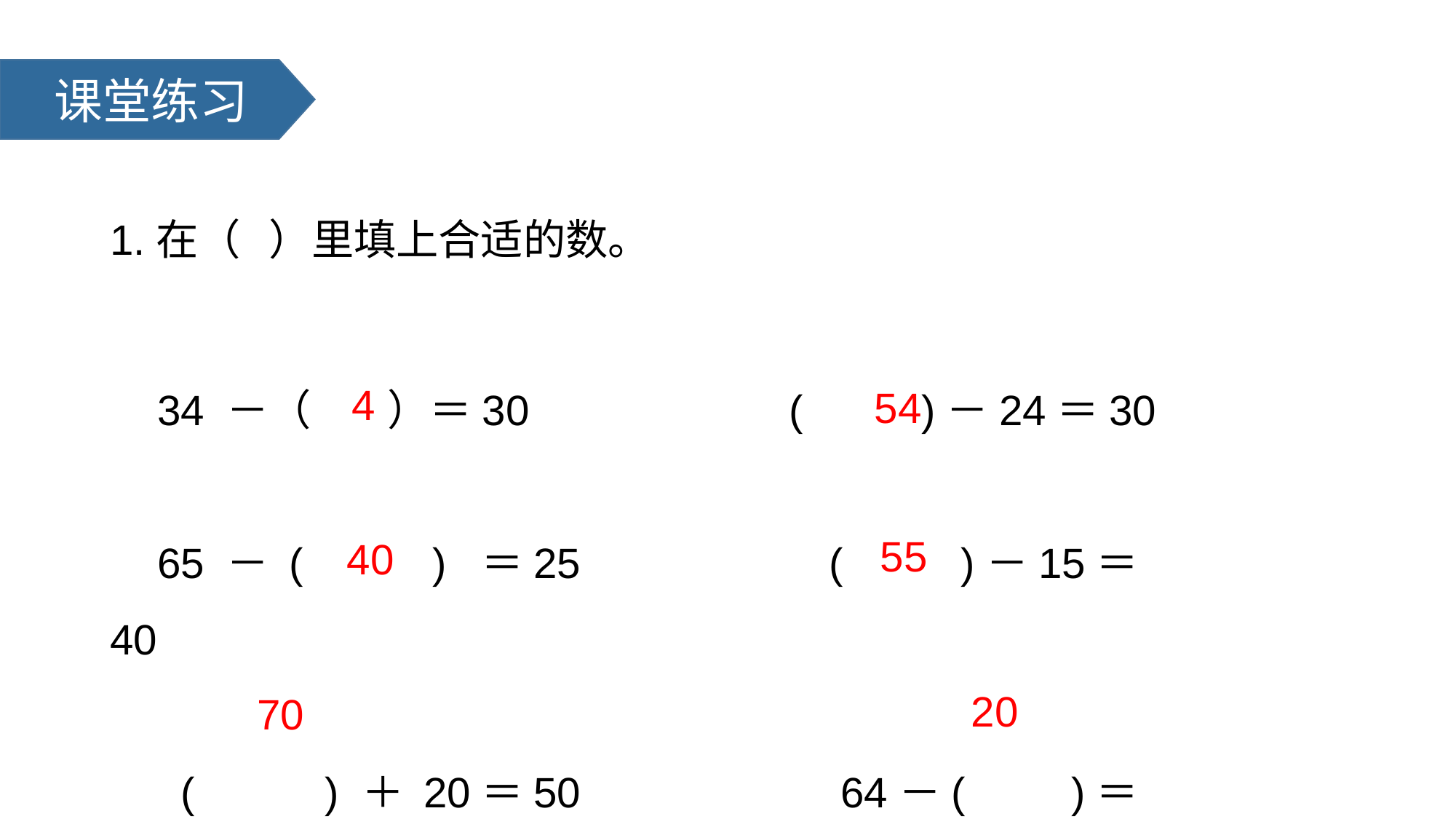

课堂练习
1.在（   ）里填上合适的数。

    34 －（        ）＝30                      (          )－24＝30

    65 － (           )  ＝25                     (          )－15＝40

      (           ) ＋ 20＝50                      64－(         )＝44
4
54
55
40
20
70